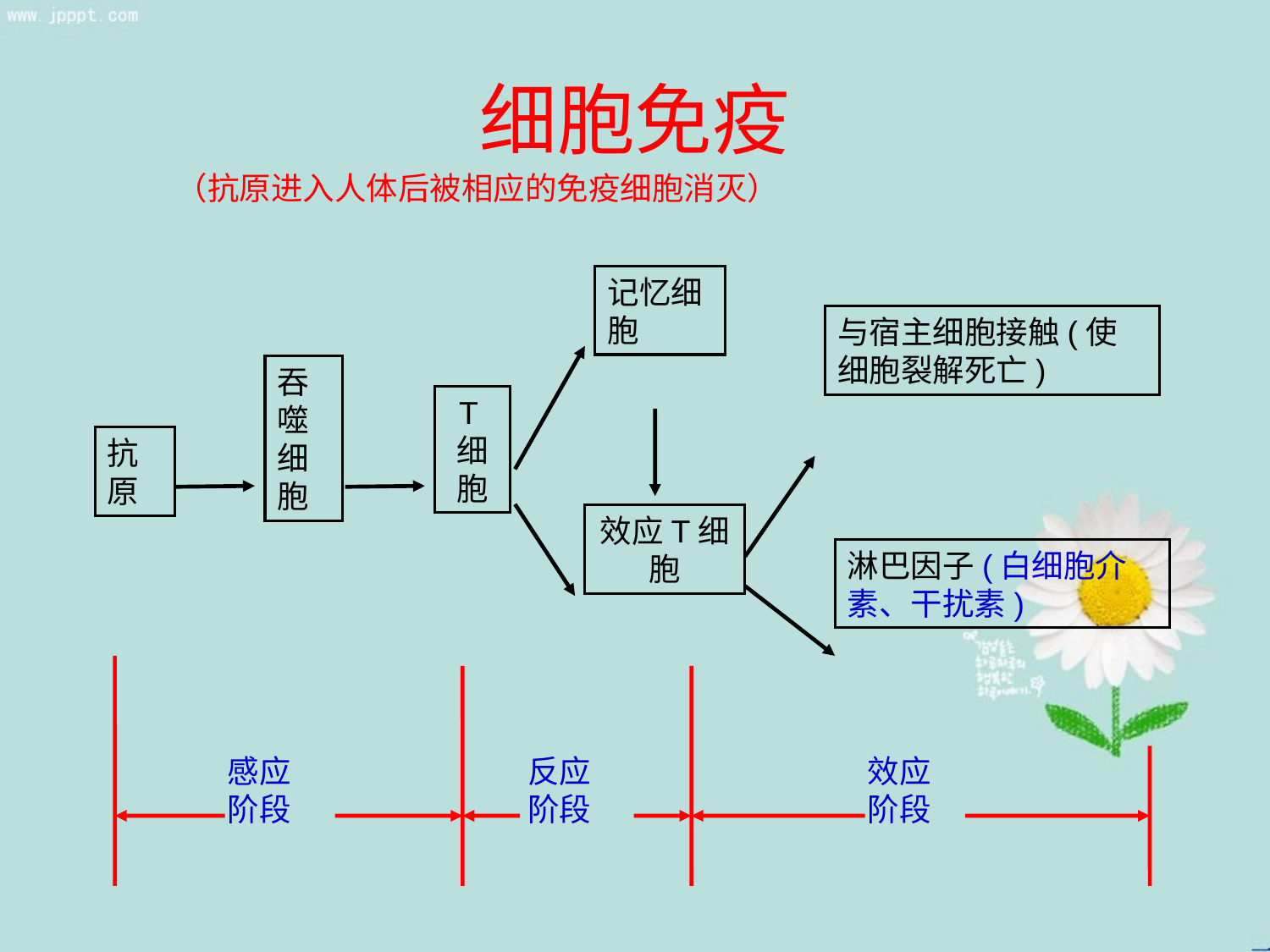

# 细胞免疫
（抗原进入人体后被相应的免疫细胞消灭）
记忆细胞
与宿主细胞接触(使细胞裂解死亡)

吞噬细胞
T细胞

抗原

效应T细胞
淋巴因子(白细胞介素、干扰素)

感应
阶段
反应
阶段
效应
阶段